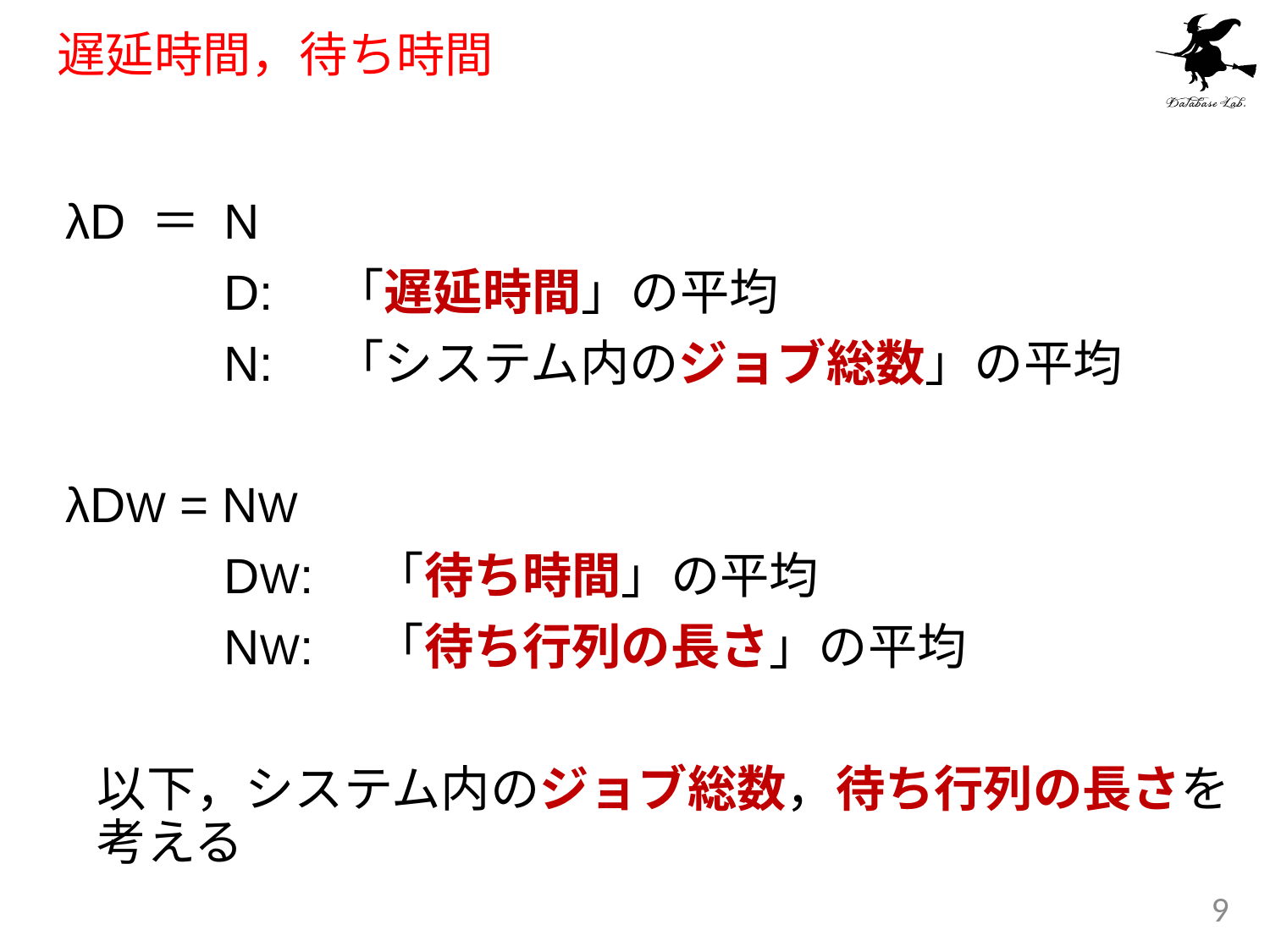

# 遅延時間，待ち時間
λD ＝ N
		D:　「遅延時間」の平均
		N:　「システム内のジョブ総数」の平均

λDW = NW
		DW:　「待ち時間」の平均
		NW:　「待ち行列の長さ」の平均

	以下，システム内のジョブ総数，待ち行列の長さを考える
9